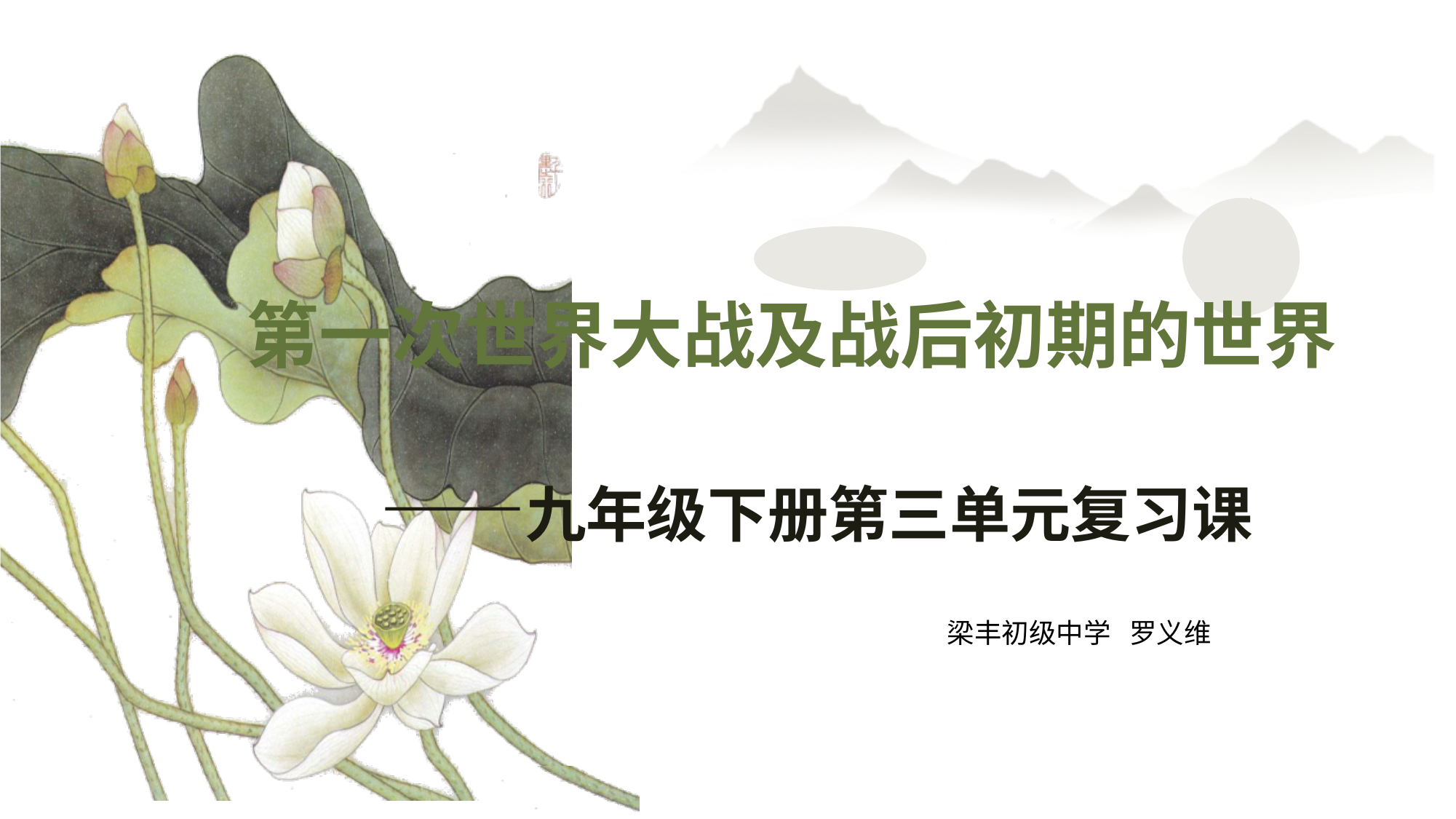

# 第一次世界大战及战后初期的世界 ——九年级下册第三单元复习课
梁丰初级中学   罗义维